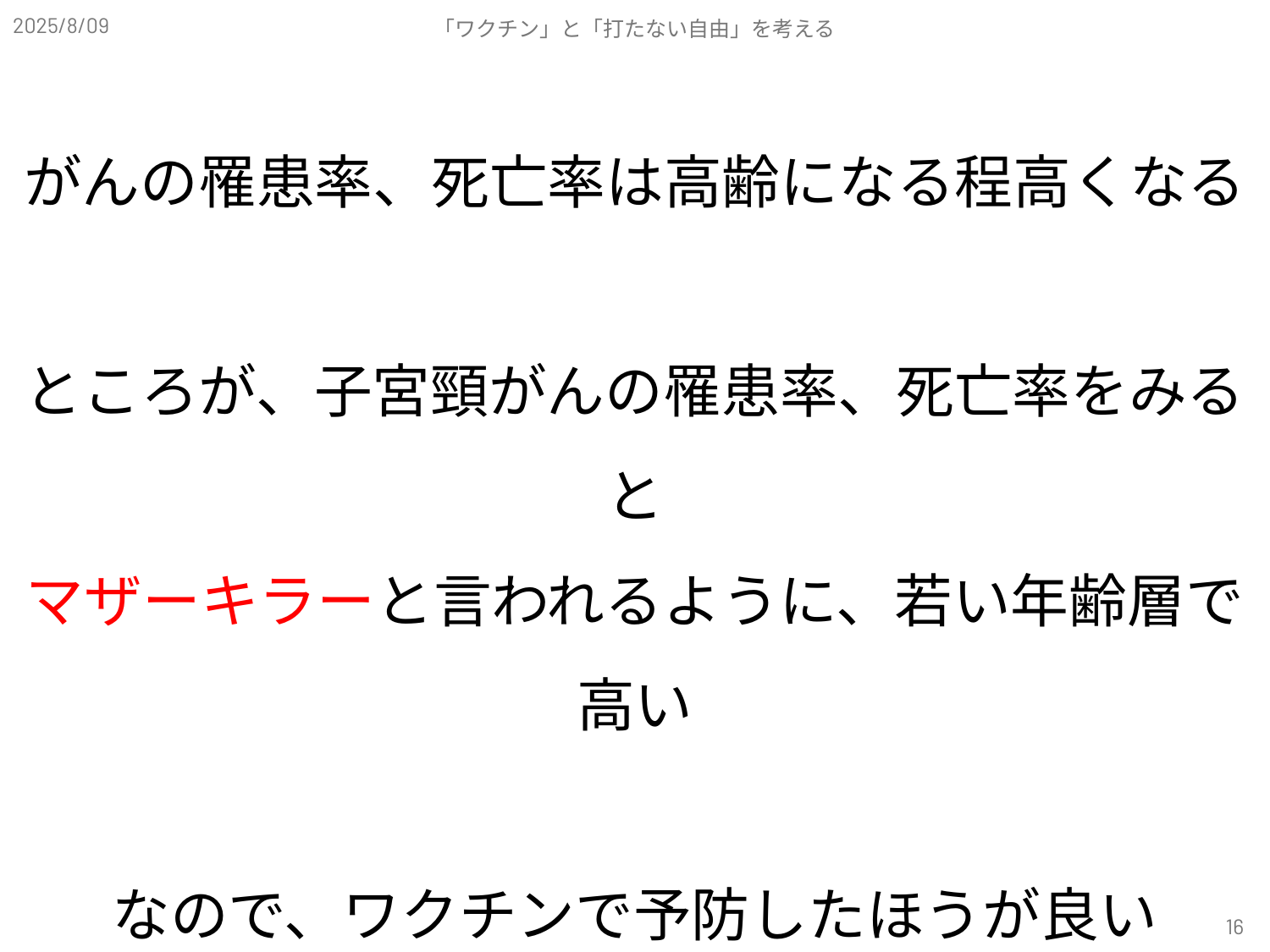

2025/8/09
「ワクチン」と「打たない自由」を考える
がんの罹患率、死亡率は高齢になる程高くなる

ところが、子宮頸がんの罹患率、死亡率をみると
マザーキラーと言われるように、若い年齢層で高い

なので、ワクチンで予防したほうが良い
との意見がある
16